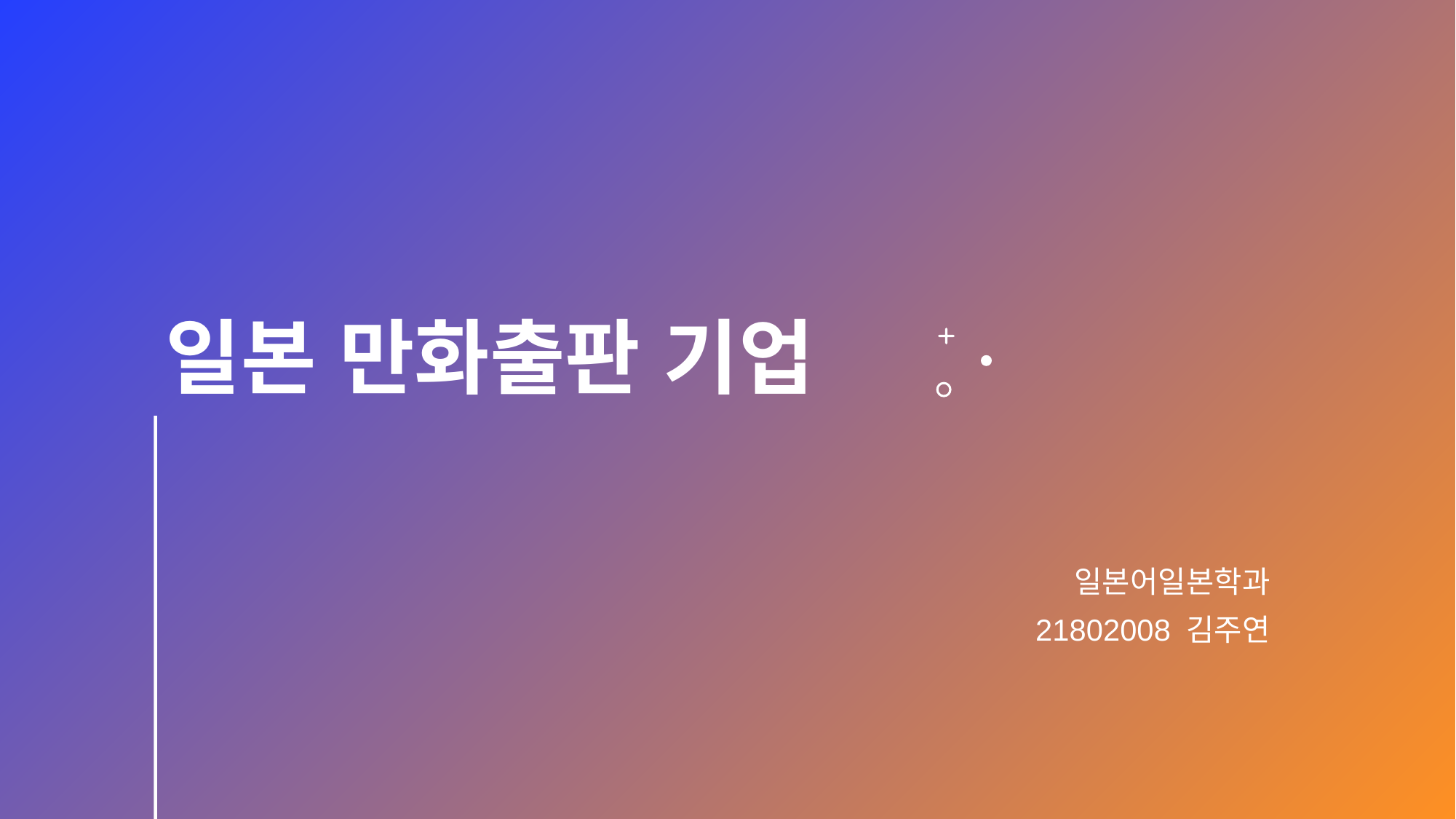

# 일본 만화출판 기업
일본어일본학과
21802008 김주연